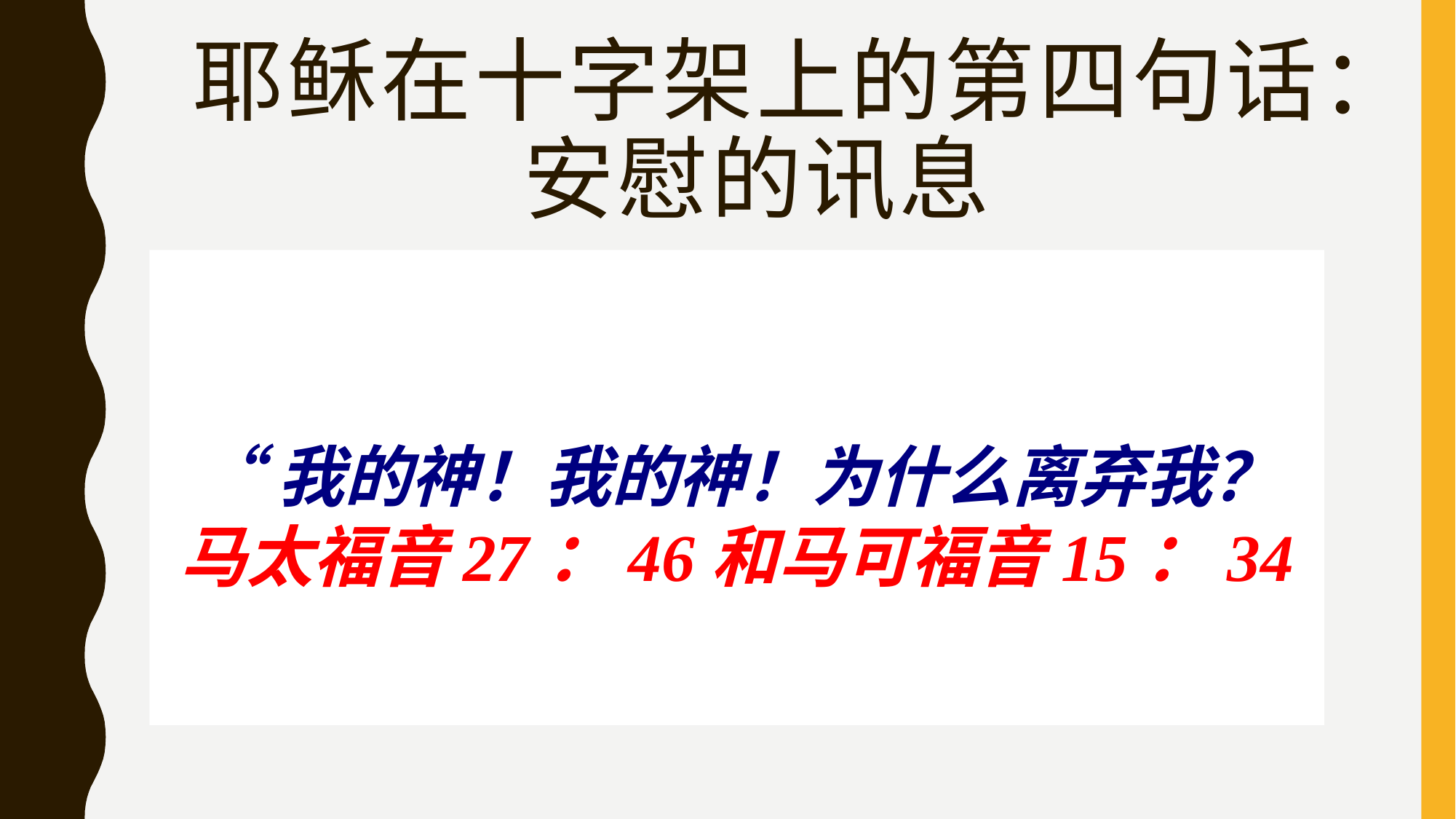

# 耶稣在十字架上的第四句话：安慰的讯息

“我的神！我的神！为什么离弃我？
马太福音27：46和马可福音15：34